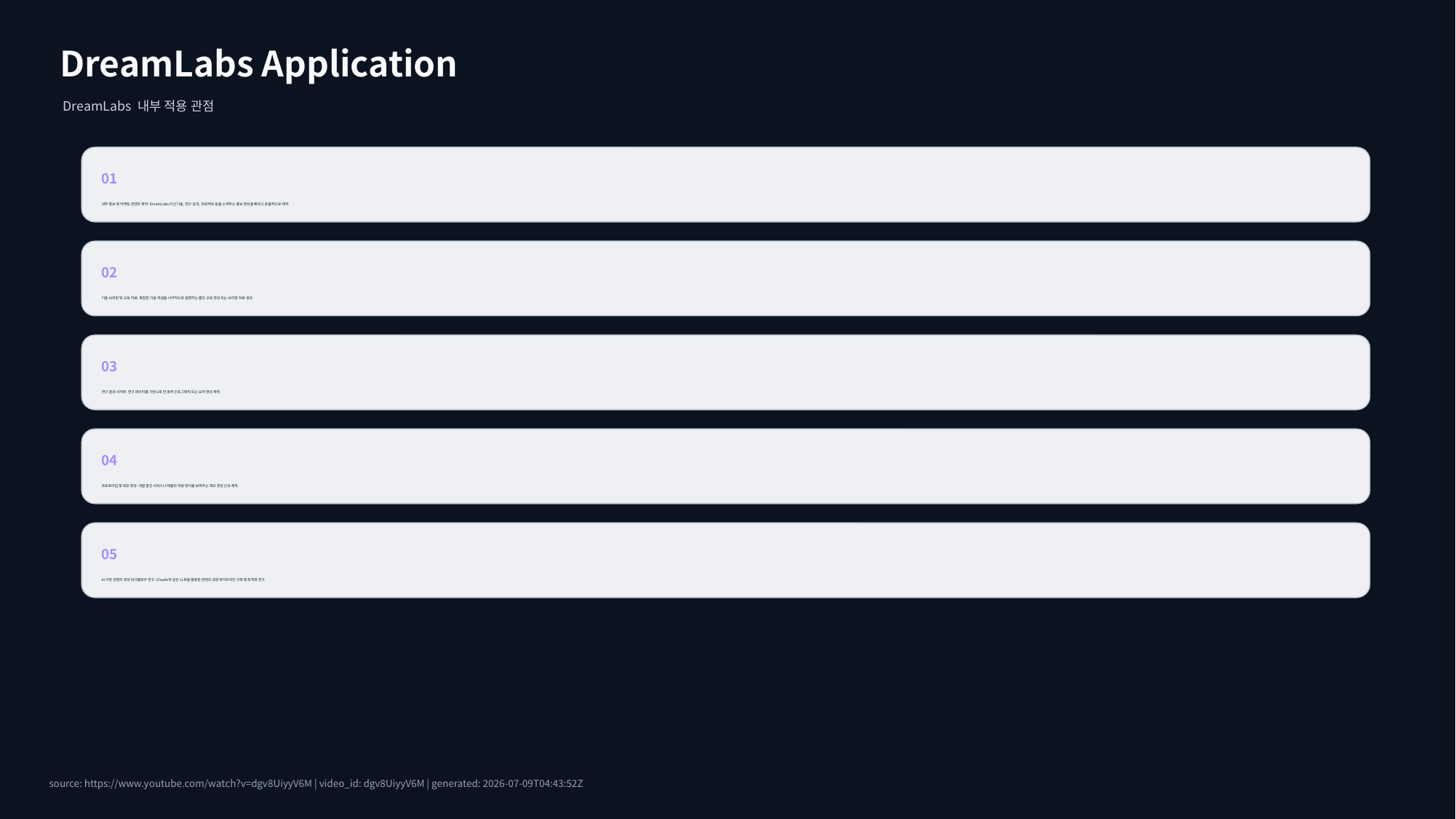

DreamLabs Application
DreamLabs 내부 적용 관점

01
내부 홍보 및 마케팅 콘텐츠 제작: DreamLabs의 신기술, 연구 성과, 프로젝트 등을 소개하는 홍보 영상을 빠르고 효율적으로 제작.

02
기술 브리핑 및 교육 자료: 복잡한 기술 개념을 시각적으로 설명하는 짧은 교육 영상 또는 브리핑 자료 생성.

03
연구 결과 시각화: 연구 데이터를 기반으로 한 동적 인포그래픽 또는 요약 영상 제작.

04
프로토타입 및 데모 영상: 개발 중인 서비스나 제품의 작동 방식을 보여주는 데모 영상 신속 제작.

05
AI 기반 콘텐츠 생성 워크플로우 연구: Claude와 같은 LLM을 활용한 콘텐츠 생성 파이프라인 구축 및 최적화 연구.
source: https://www.youtube.com/watch?v=dgv8UiyyV6M | video_id: dgv8UiyyV6M | generated: 2026-07-09T04:43:52Z